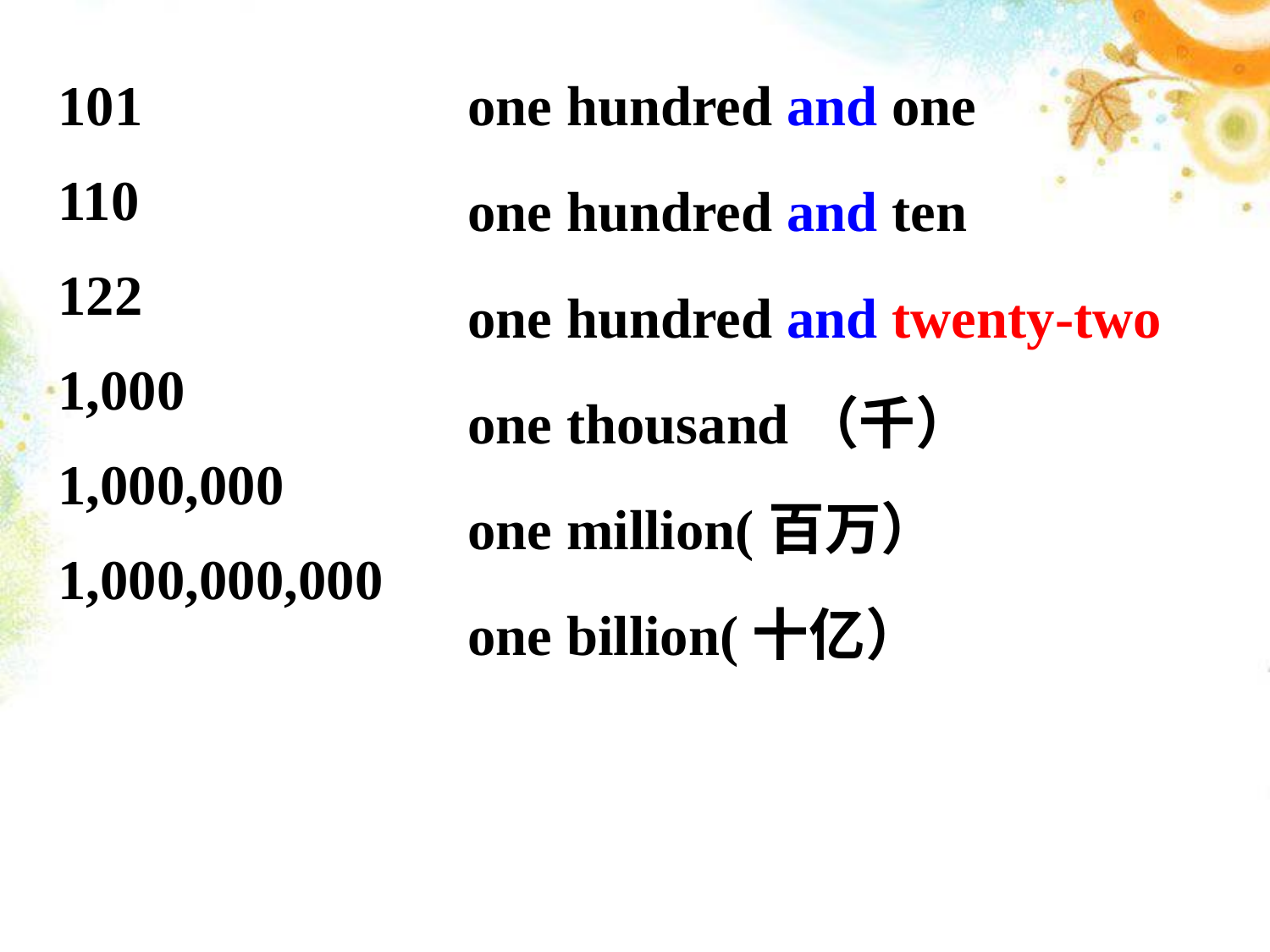

101
110
122
1,000
1,000,000
1,000,000,000
one hundred and one
one hundred and ten
one hundred and twenty-two
one thousand（千）
one million(百万）
one billion(十亿）